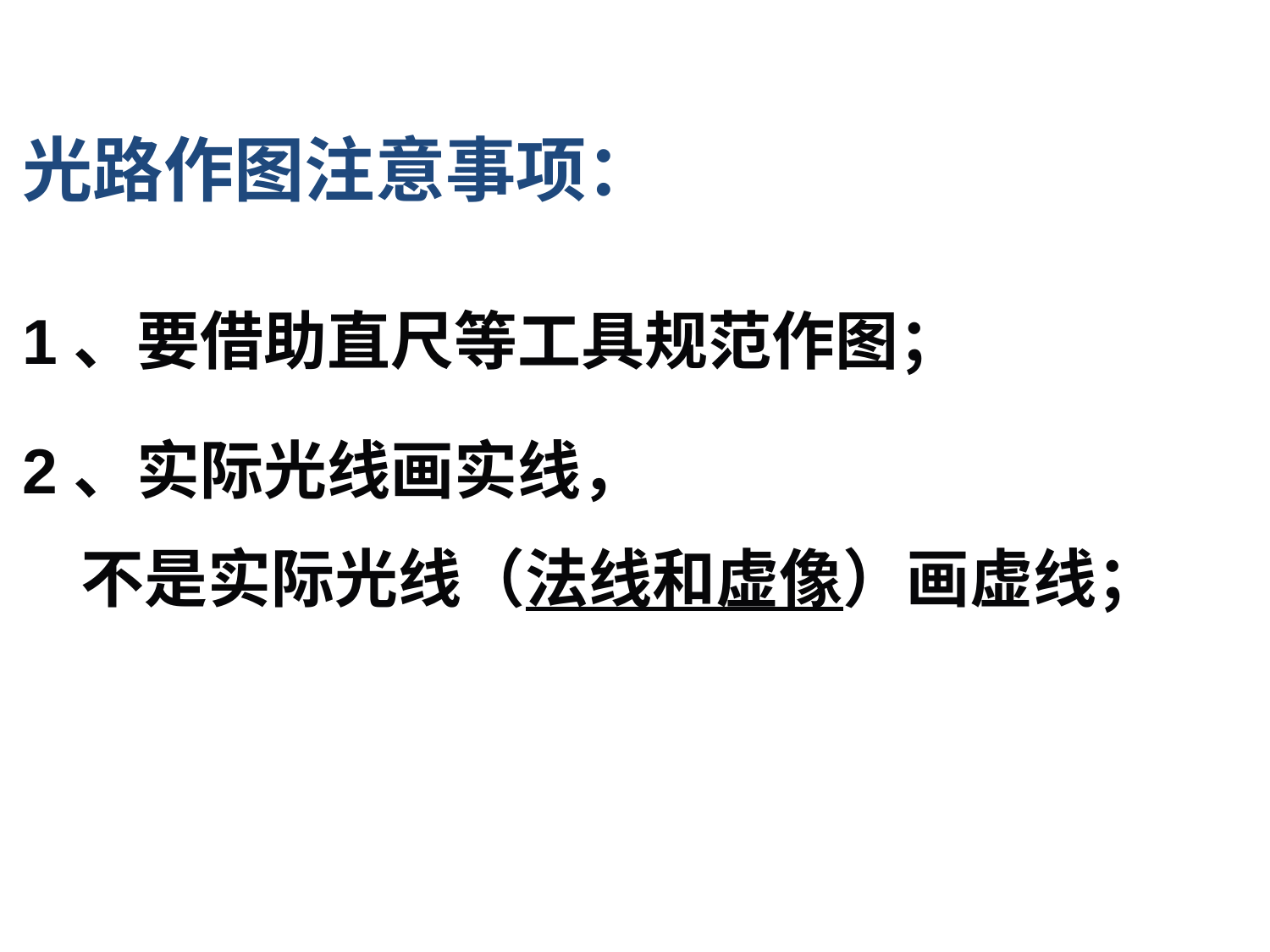

光路作图注意事项：

1、要借助直尺等工具规范作图；
2、实际光线画实线，
   不是实际光线（法线和虚像）画虚线；